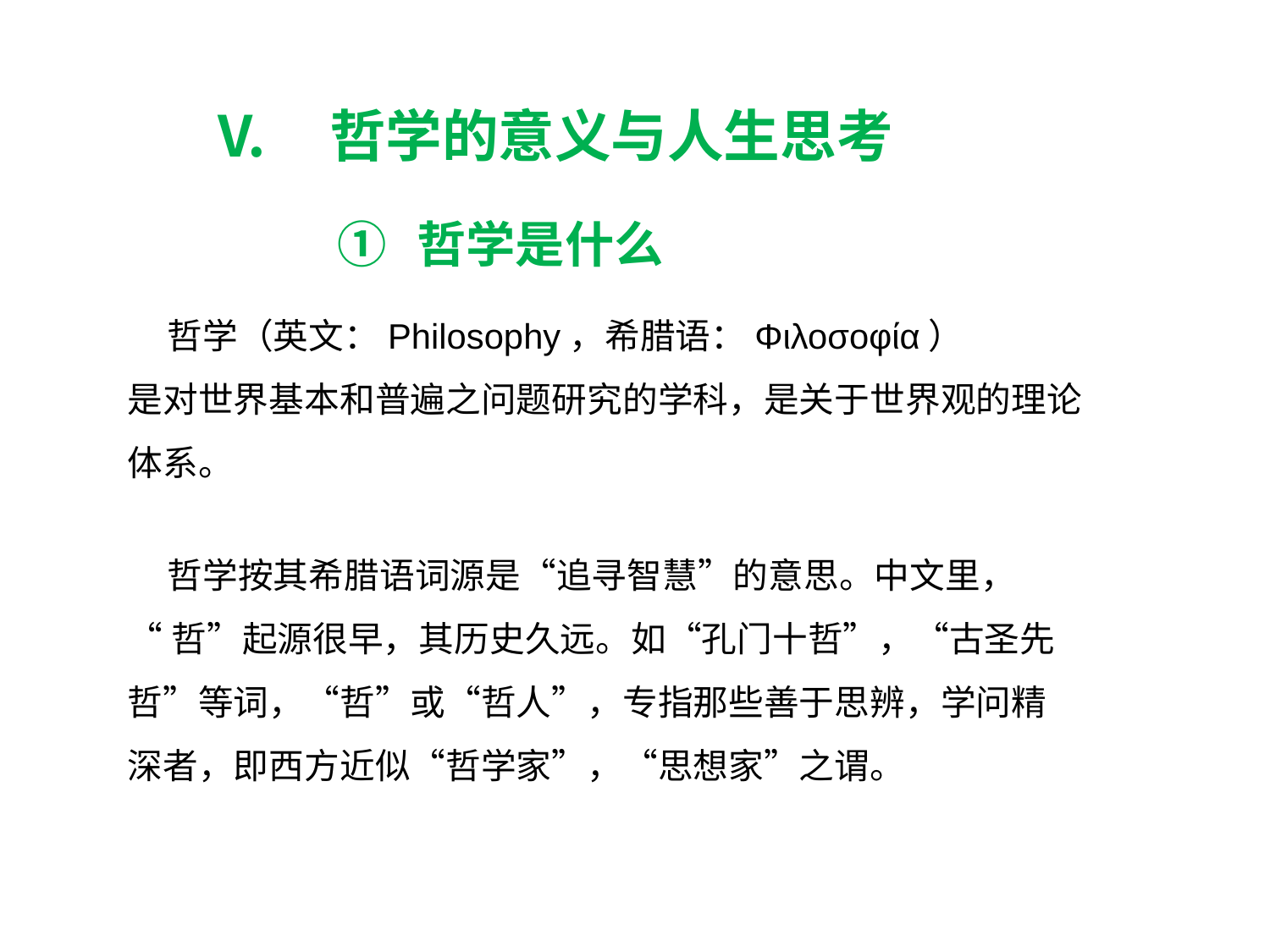

哲学的意义与人生思考
哲学是什么
    哲学（英文：Philosophy，希腊语：Φιλοσοφία）
是对世界基本和普遍之问题研究的学科，是关于世界观的理论
体系。
    哲学按其希腊语词源是“追寻智慧”的意思。中文里，
“哲”起源很早，其历史久远。如“孔门十哲”，“古圣先
哲”等词，“哲”或“哲人”，专指那些善于思辨，学问精
深者，即西方近似“哲学家”，“思想家”之谓。